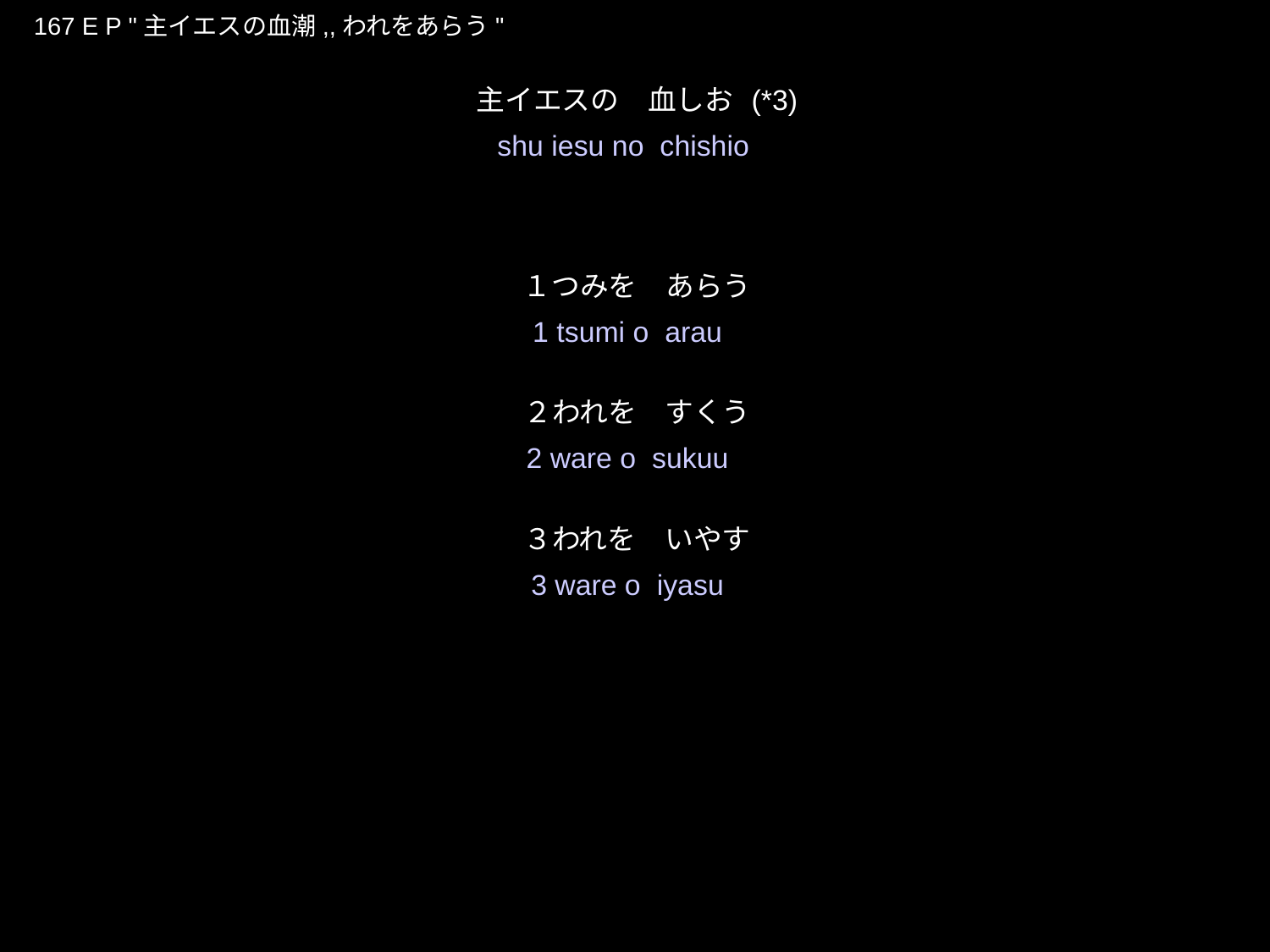

しゅいえすのちしお
★P
167 E P "主イエスの血潮,,われをあらう"
主イエスの　血しお (*3)
１つみを　あらう
２われを　すくう
３われを　いやす
★２
shu iesu no  chishio
1 tsumi o  arau
2 ware o  sukuu
3 ware o  iyasu